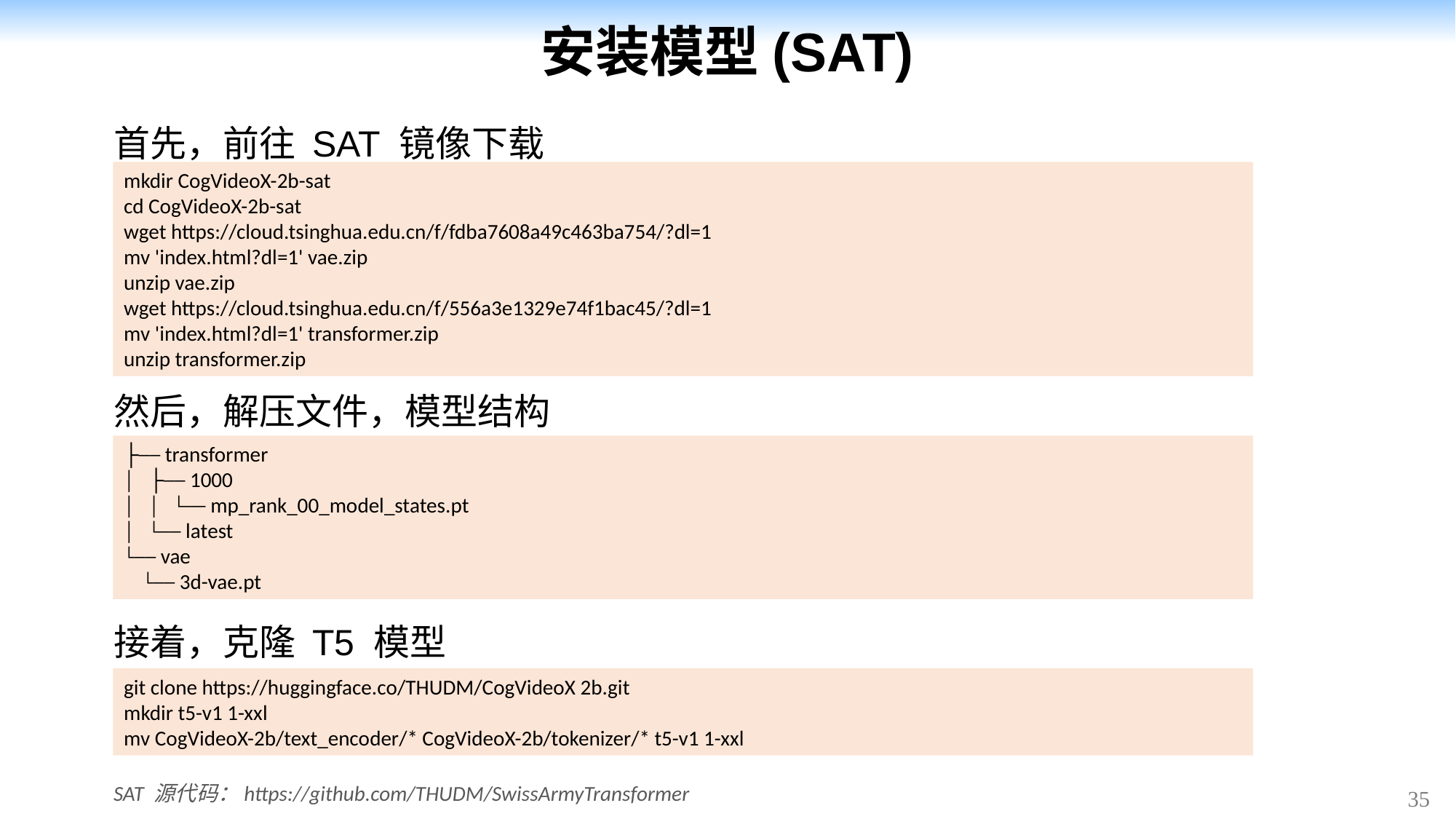

# 安装模型(SAT)
首先，前往 SAT 镜像下载依赖。
mkdir CogVideoX-2b-sat
cd CogVideoX-2b-sat
wget https://cloud.tsinghua.edu.cn/f/fdba7608a49c463ba754/?dl=1
mv 'index.html?dl=1' vae.zip
unzip vae.zip
wget https://cloud.tsinghua.edu.cn/f/556a3e1329e74f1bac45/?dl=1
mv 'index.html?dl=1' transformer.zip
unzip transformer.zip
然后，解压文件，模型结构应该如下：

显存消耗18G
├── transformer
│   ├── 1000
│   │   └── mp_rank_00_model_states.pt
│   └── latest
└── vae
    └── 3d-vae.pt
接着，克隆 T5 模型
git clone https://huggingface.co/THUDM/CogVideoX 2b.git
mkdir t5-v1 1-xxl
mv CogVideoX-2b/text_encoder/* CogVideoX-2b/tokenizer/* t5-v1 1-xxl
SAT 源代码：https://github.com/THUDM/SwissArmyTransformer